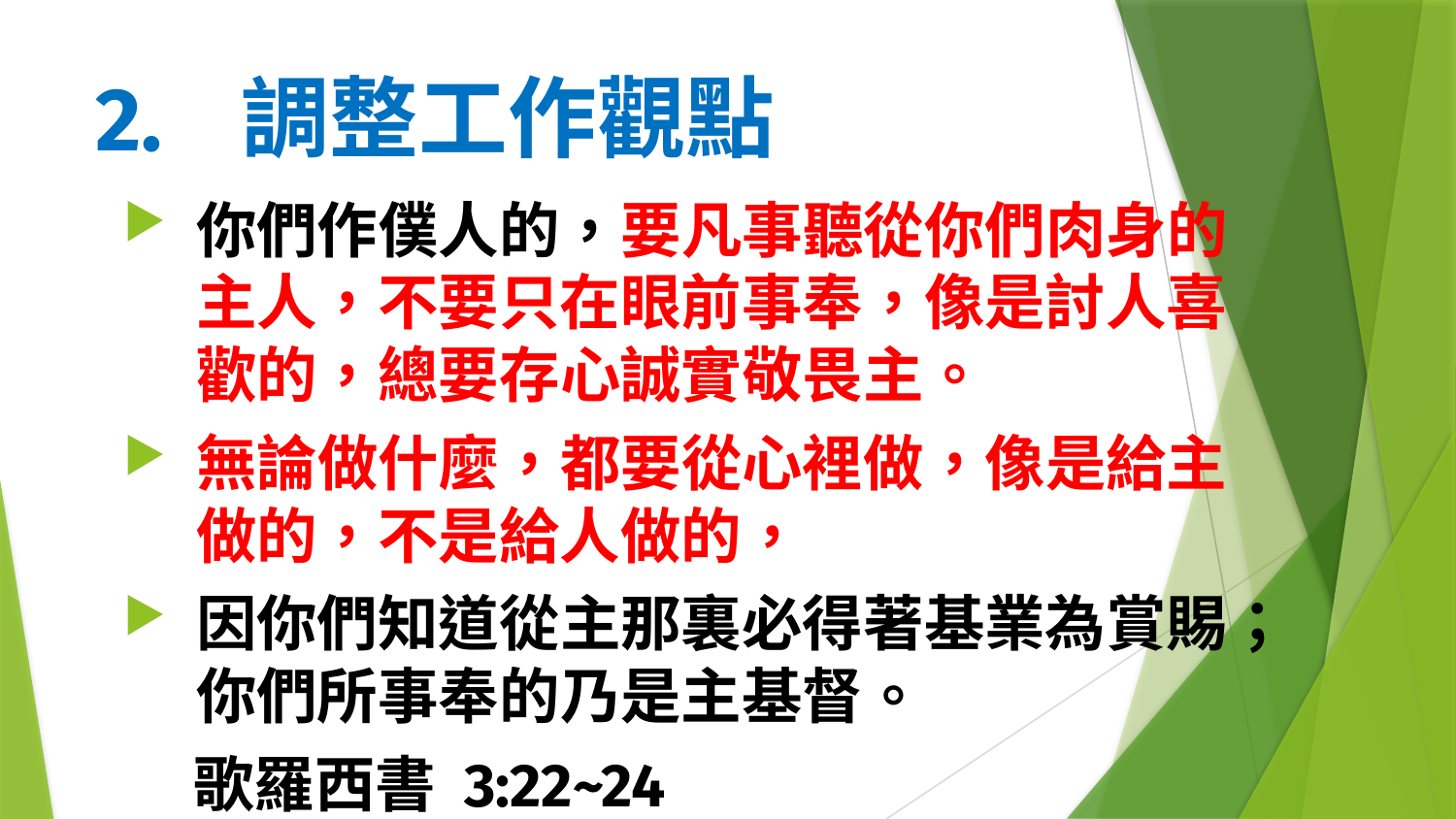

# 2.	調整工作觀點
你們作僕人的，要凡事聽從你們肉身的主人，不要只在眼前事奉，像是討人喜歡的，總要存心誠實敬畏主。
無論做什麼，都要從心裡做，像是給主做的，不是給人做的，
因你們知道從主那裏必得著基業為賞賜；你們所事奉的乃是主基督。
    歌羅西書 3:22~24